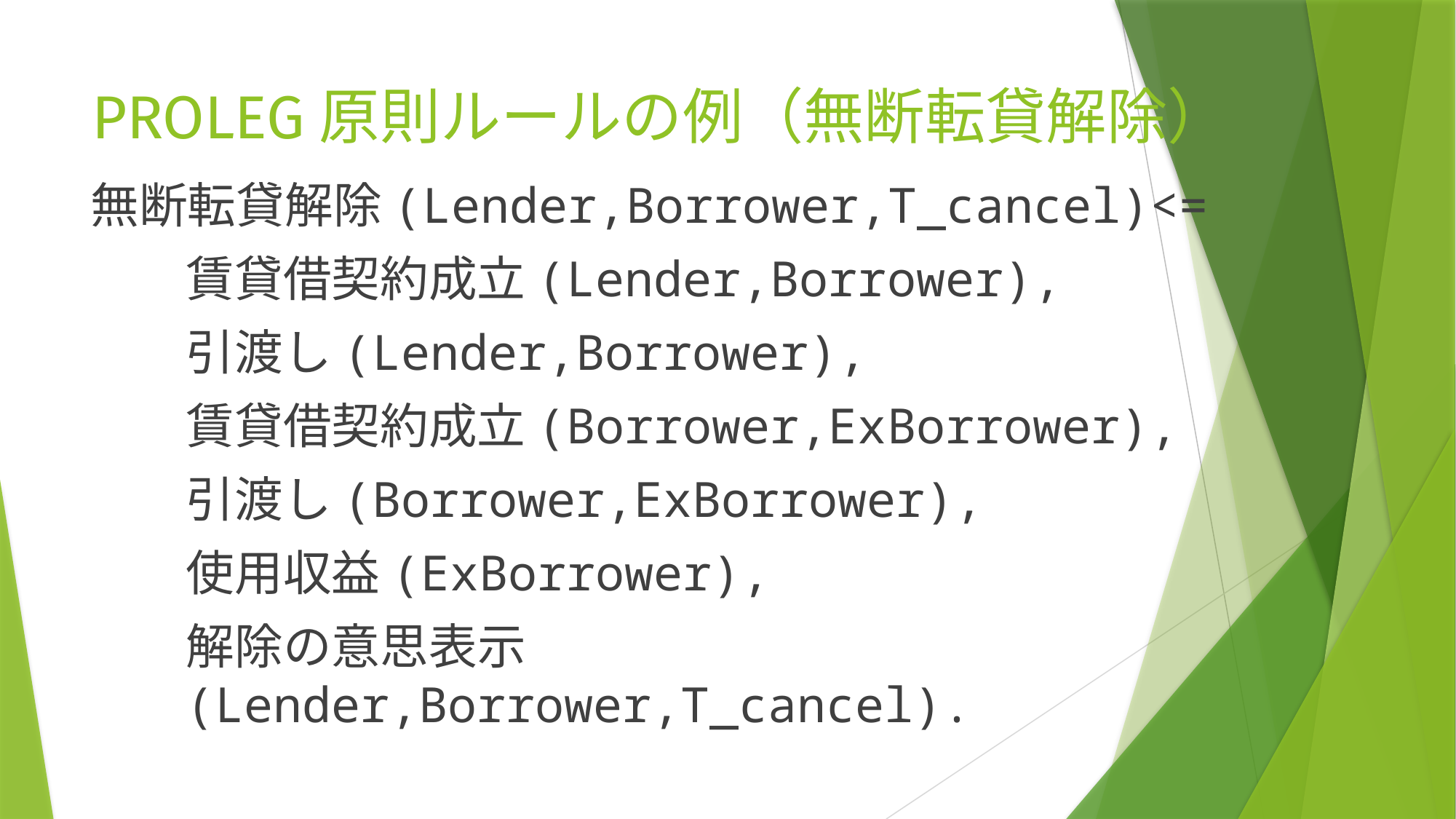

# PROLEG原則ルールの例（無断転貸解除）
無断転貸解除(Lender,Borrower,T_cancel)<=
賃貸借契約成立(Lender,Borrower),
引渡し(Lender,Borrower),
賃貸借契約成立(Borrower,ExBorrower),
引渡し(Borrower,ExBorrower),
使用収益(ExBorrower),
解除の意思表示(Lender,Borrower,T_cancel).